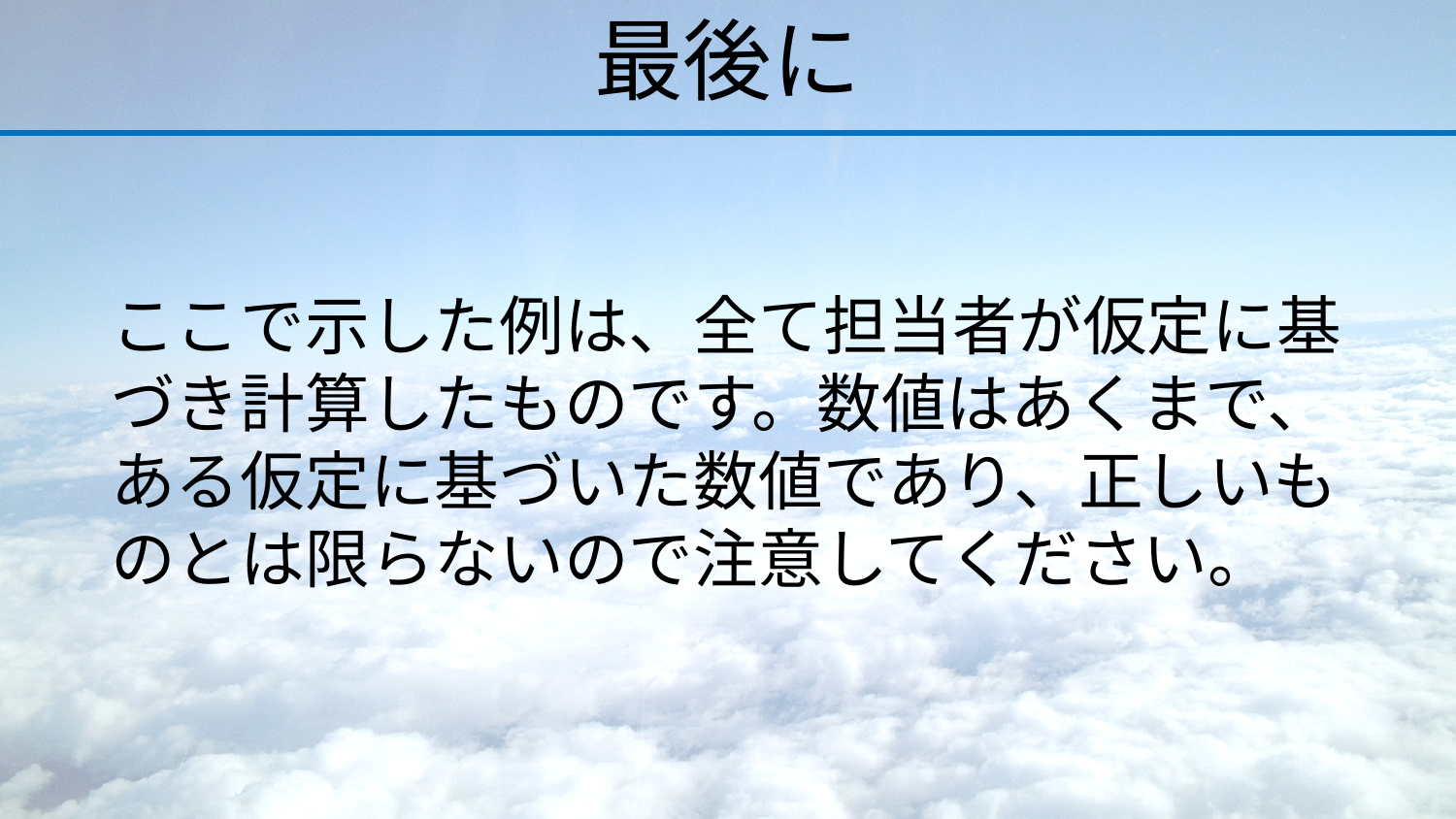

# 最後に
ここで示した例は、全て担当者が仮定に基づき計算したものです。数値はあくまで、ある仮定に基づいた数値であり、正しいものとは限らないので注意してください。